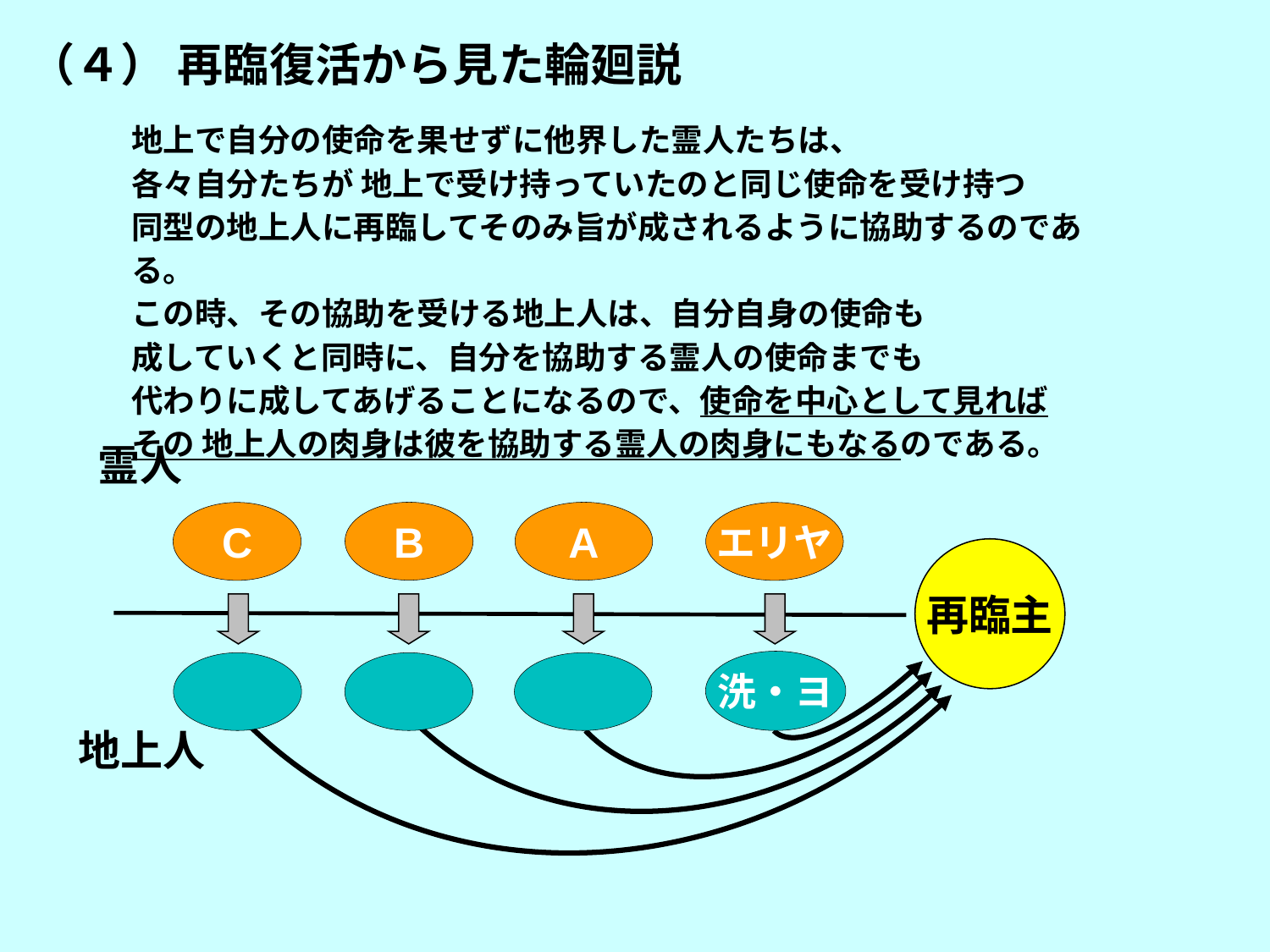

（４） 再臨復活から見た輪廻説
地上で自分の使命を果せずに他界した霊人たちは、
各々自分たちが 地上で受け持っていたのと同じ使命を受け持つ
同型の地上人に再臨してそのみ旨が成されるように協助するのである。
この時、その協助を受ける地上人は、自分自身の使命も
成していくと同時に、自分を協助する霊人の使命までも
代わりに成してあげることになるので、使命を中心として見れば
その 地上人の肉身は彼を協助する霊人の肉身にもなるのである。
霊人

B
A
C
エリヤ

再臨主

洗・ヨ

地上人